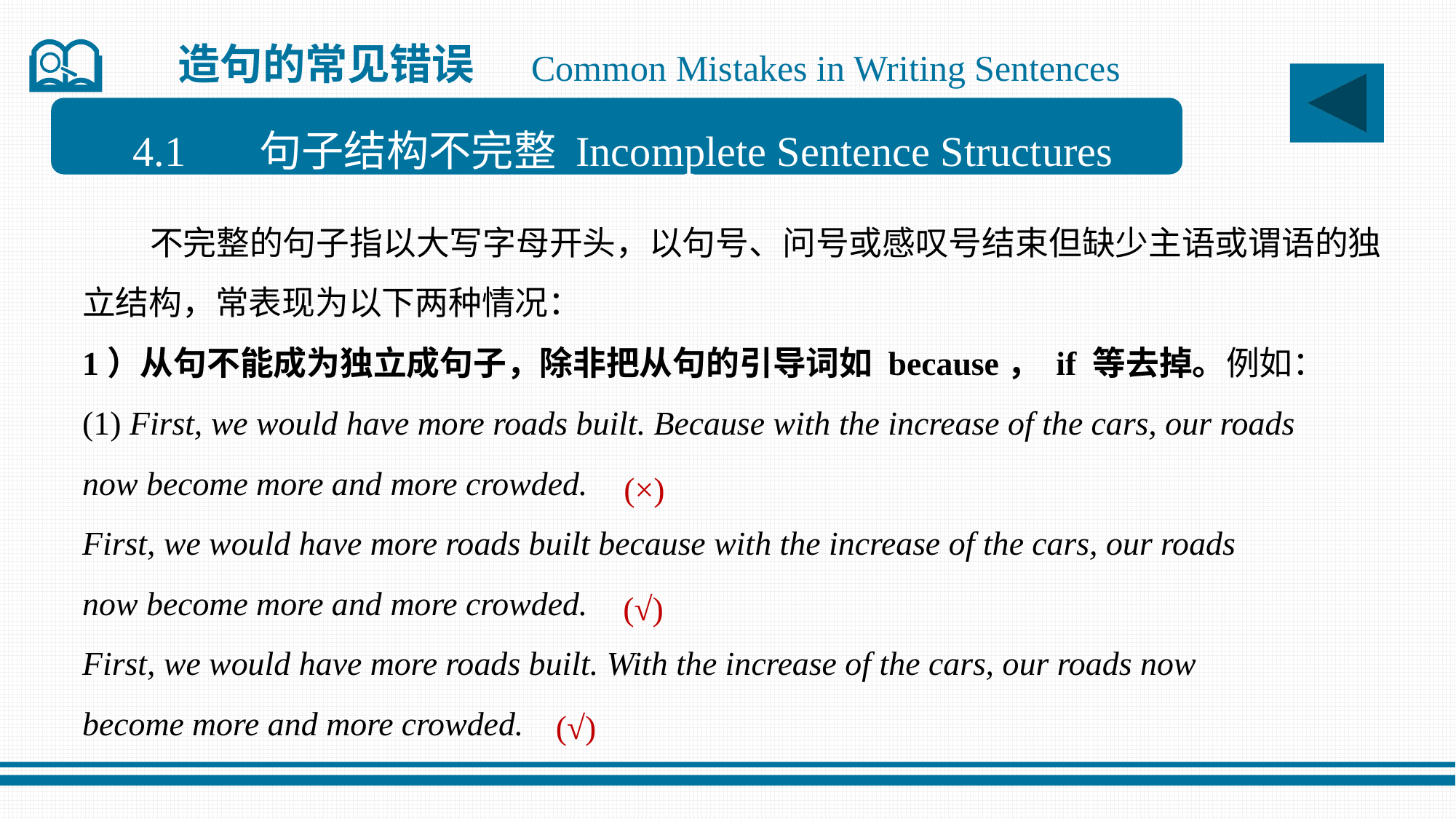

造句的常见错误
Common Mistakes in Writing Sentences

4.1      句子结构不完整 Incomplete Sentence Structures
        不完整的句子指以大写字母开头，以句号、问号或感叹号结束但缺少主语或谓语的独
立结构，常表现为以下两种情况：
1）从句不能成为独立成句子，除非把从句的引导词如 because， if 等去掉。例如：
(1) First, we would have more roads built. Because with the increase of the cars, our roads
now become more and more crowded.
First, we would have more roads built because with the increase of the cars, our roads
now become more and more crowded.
First, we would have more roads built. With the increase of the cars, our roads now
become more and more crowded.
(×)
(√)
(√)